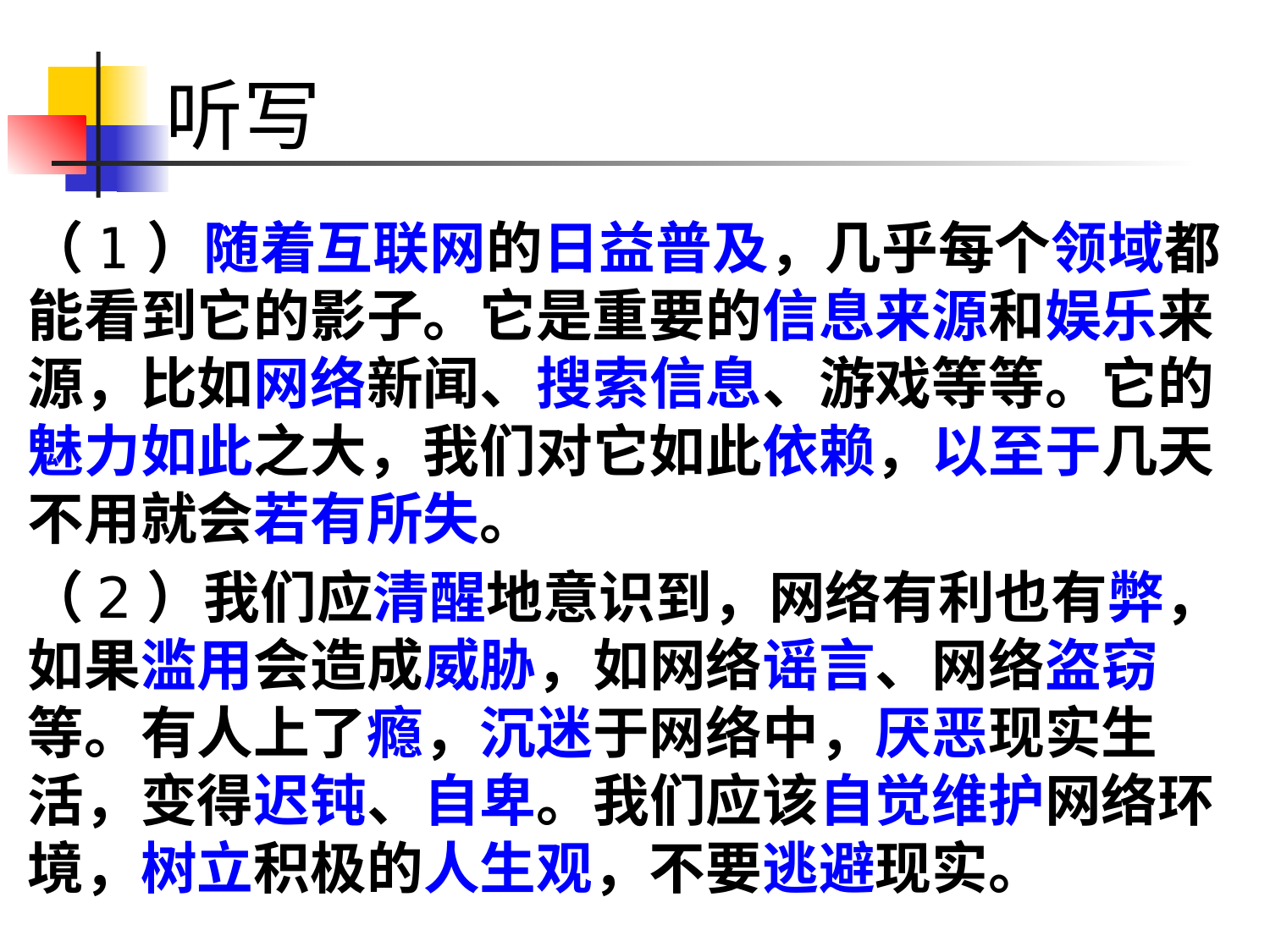

# 听写
（1）随着互联网的日益普及，几乎每个领域都能看到它的影子。它是重要的信息来源和娱乐来源，比如网络新闻、搜索信息、游戏等等。它的魅力如此之大，我们对它如此依赖，以至于几天不用就会若有所失。
（2）我们应清醒地意识到，网络有利也有弊，如果滥用会造成威胁，如网络谣言、网络盗窃等。有人上了瘾，沉迷于网络中，厌恶现实生活，变得迟钝、自卑。我们应该自觉维护网络环境，树立积极的人生观，不要逃避现实。